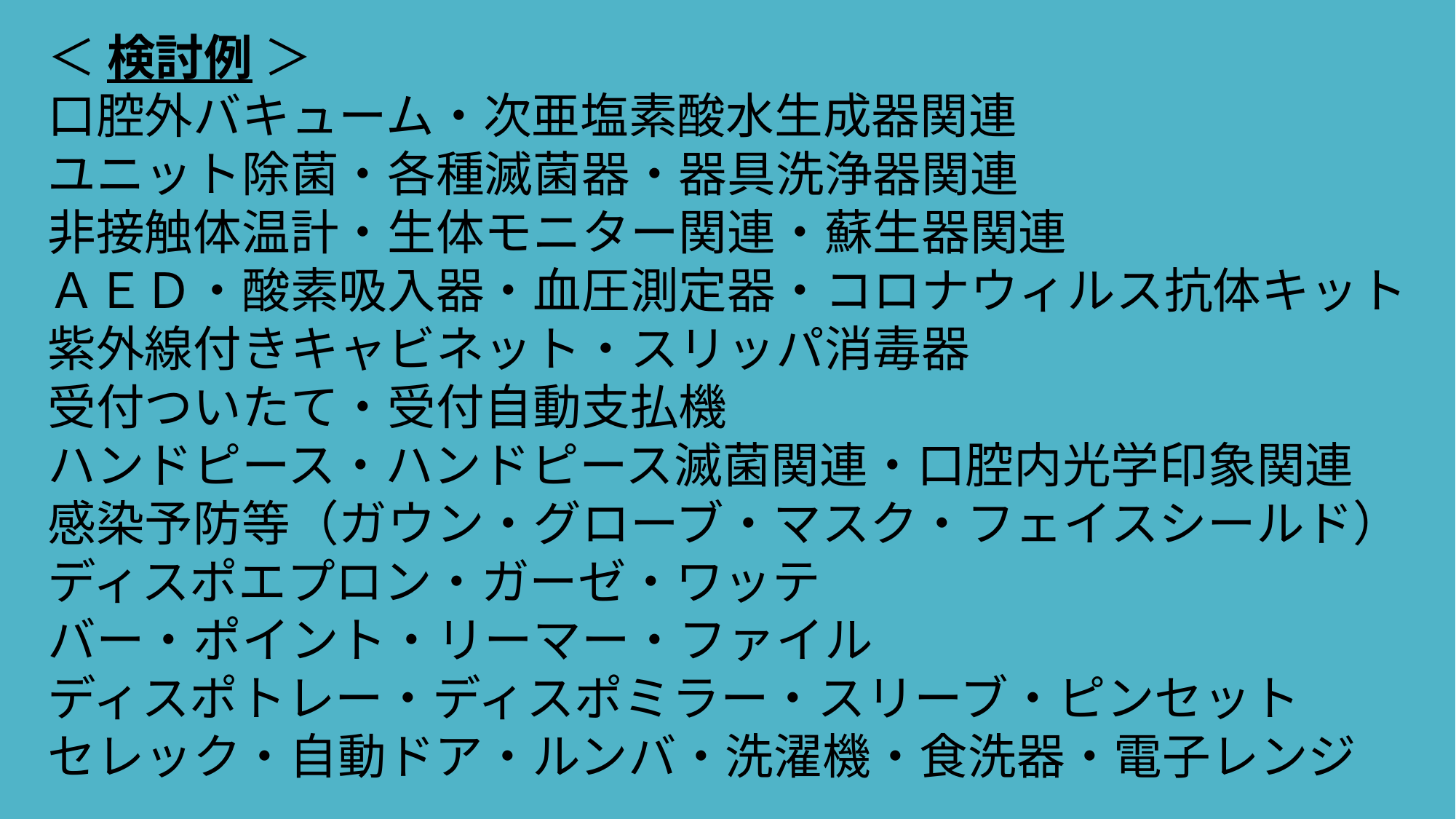

＜ 検討例 ＞
口腔外バキューム・次亜塩素酸水生成器関連
ユニット除菌・各種滅菌器・器具洗浄器関連
非接触体温計・生体モニター関連・蘇生器関連
ＡＥＤ・酸素吸入器・血圧測定器・コロナウィルス抗体キット
紫外線付きキャビネット・スリッパ消毒器
受付ついたて・受付自動支払機
ハンドピース・ハンドピース滅菌関連・口腔内光学印象関連
感染予防等（ガウン・グローブ・マスク・フェイスシールド）
ディスポエプロン・ガーゼ・ワッテ
バー・ポイント・リーマー・ファイル
ディスポトレー・ディスポミラー・スリーブ・ピンセット
セレック・自動ドア・ルンバ・洗濯機・食洗器・電子レンジ